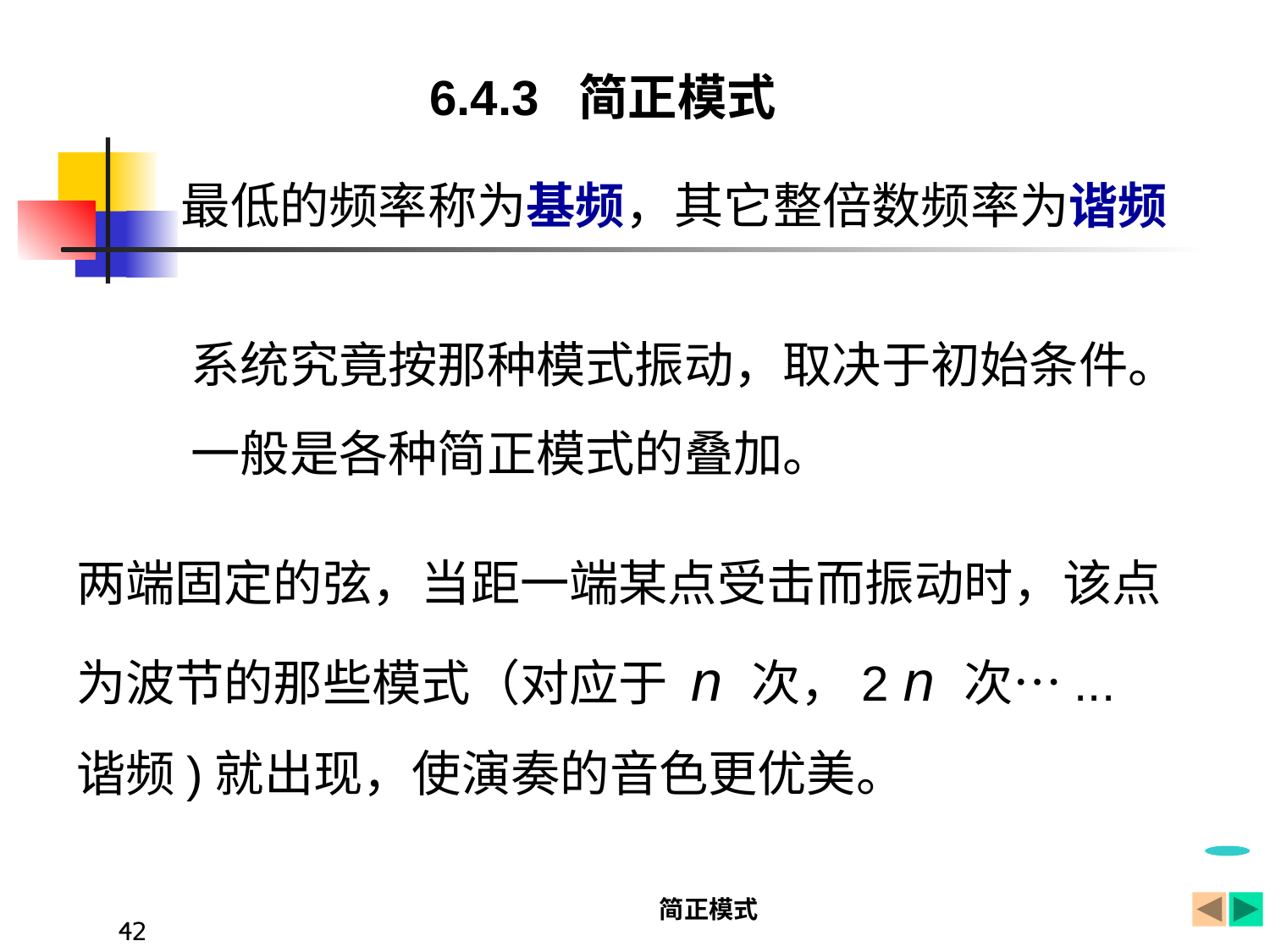

6.4.3  简正模式
最低的频率称为基频，其它整倍数频率为谐频
系统究竟按那种模式振动，取决于初始条件。一般是各种简正模式的叠加。
两端固定的弦，当距一端某点受击而振动时，该点为波节的那些模式（对应于 n 次，2 n 次…...谐频)就出现，使演奏的音色更优美。

简正模式
42